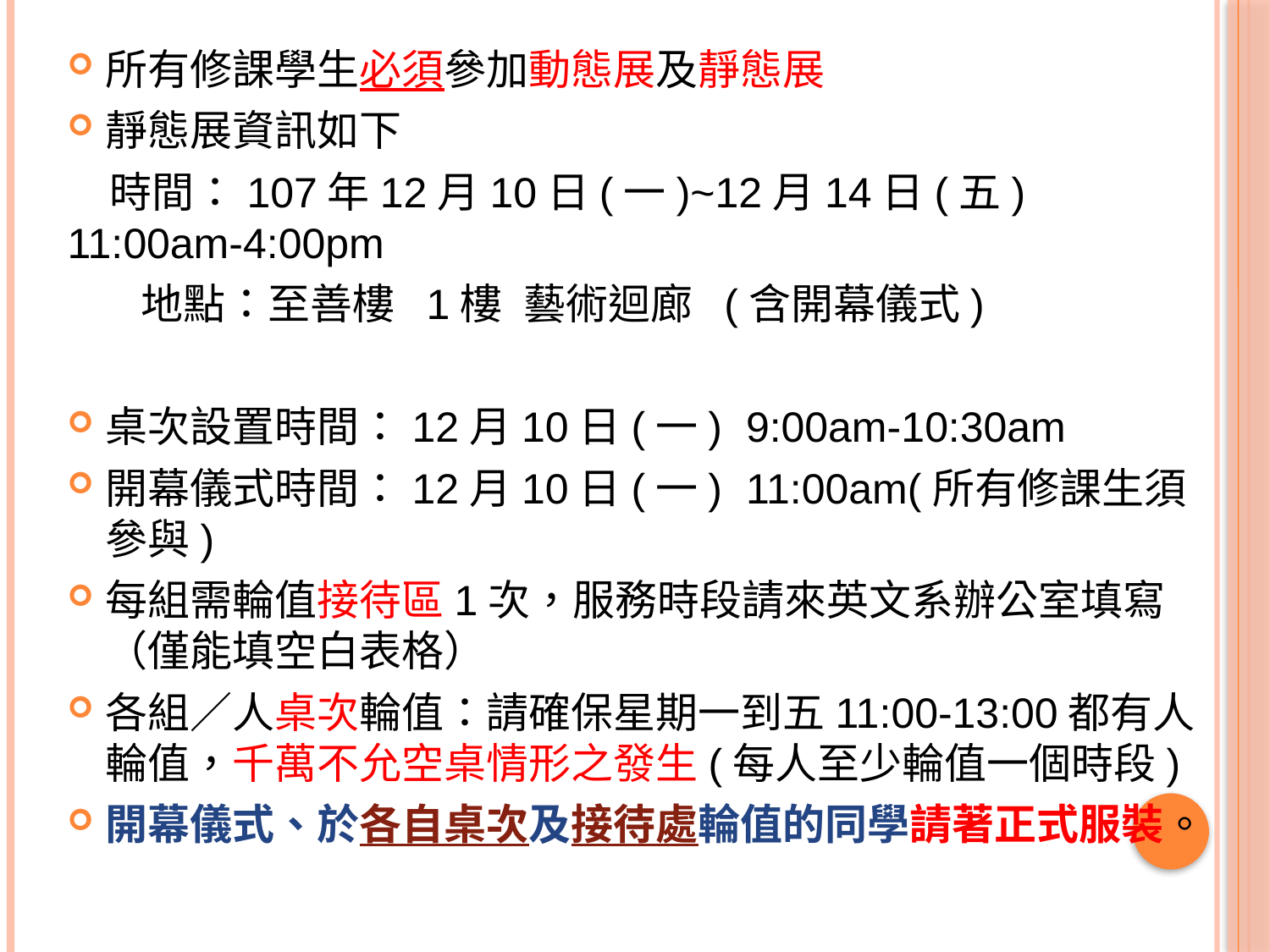

所有修課學生必須參加動態展及靜態展
靜態展資訊如下
　時間：107年12月10日(一)~12月14日(五) 11:00am-4:00pm
   地點：至善樓 1樓 藝術迴廊 (含開幕儀式)

桌次設置時間：12月10日(一)  9:00am-10:30am
開幕儀式時間：12月10日(一)  11:00am(所有修課生須參與)
每組需輪值接待區1次，服務時段請來英文系辦公室填寫（僅能填空白表格）
各組／人桌次輪值：請確保星期一到五11:00-13:00都有人輪值，千萬不允空桌情形之發生(每人至少輪值一個時段)
開幕儀式、於各自桌次及接待處輪值的同學請著正式服裝。